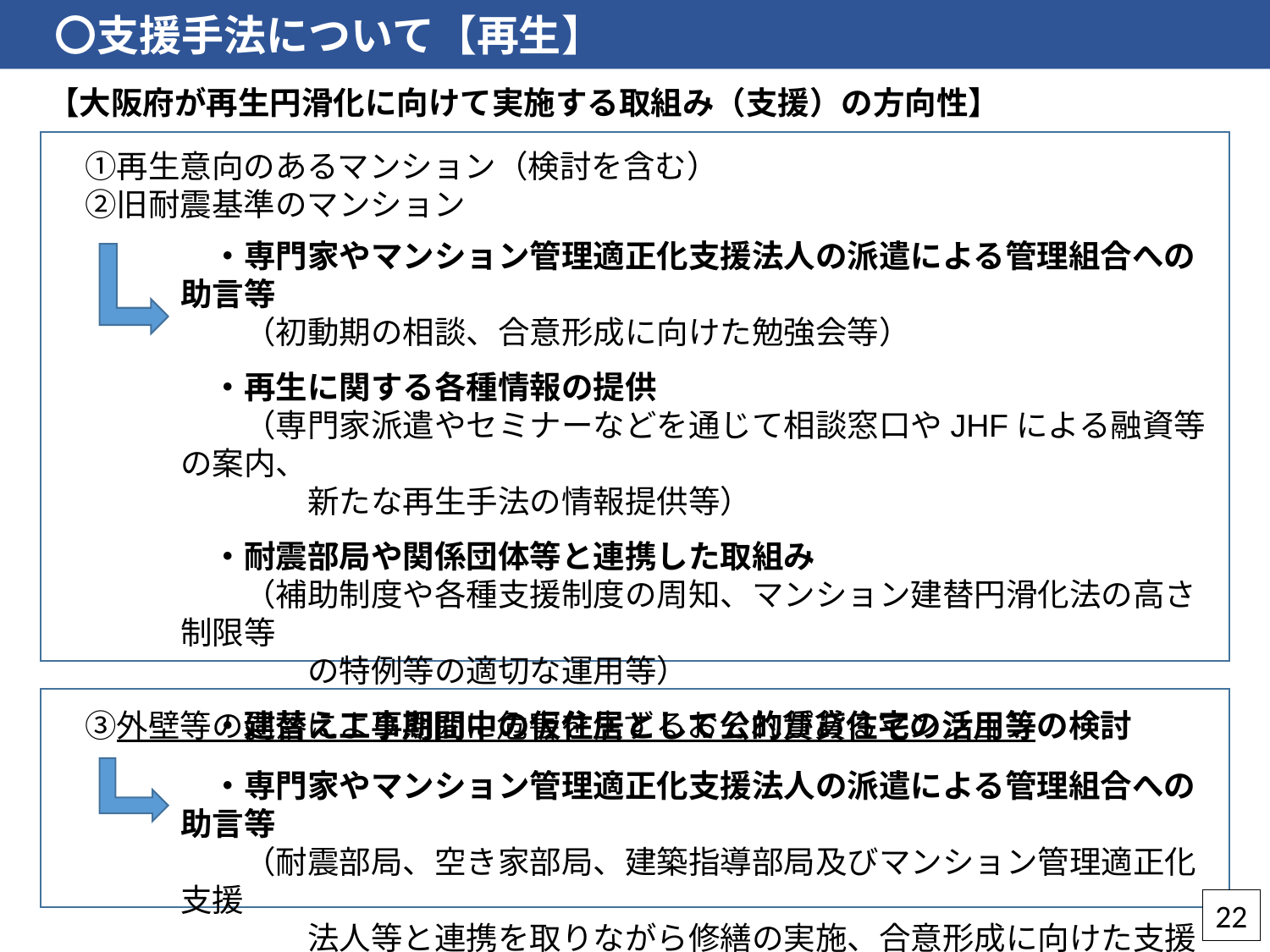

〇支援手法について【再生】
【大阪府が再生円滑化に向けて実施する取組み（支援）の方向性】

　①再生意向のあるマンション（検討を含む）
　②旧耐震基準のマンション
　・専門家やマンション管理適正化支援法人の派遣による管理組合への助言等
　　（初動期の相談、合意形成に向けた勉強会等）

　・再生に関する各種情報の提供
　　（専門家派遣やセミナーなどを通じて相談窓口やJHFによる融資等の案内、
　　　　新たな再生手法の情報提供等）

　・耐震部局や関係団体等と連携した取組み
　　（補助制度や各種支援制度の周知、マンション建替円滑化法の高さ制限等
　　　　の特例等の適切な運用等）

　・建替え工事期間中の仮住居として公的賃貸住宅の活用等の検討

　③外壁等の剥落により周囲に危害を生ずるおそれがあるマンション

　・専門家やマンション管理適正化支援法人の派遣による管理組合への助言等
　　（耐震部局、空き家部局、建築指導部局及びマンション管理適正化支援
　　　　法人等と連携を取りながら修繕の実施、合意形成に向けた支援等）

22